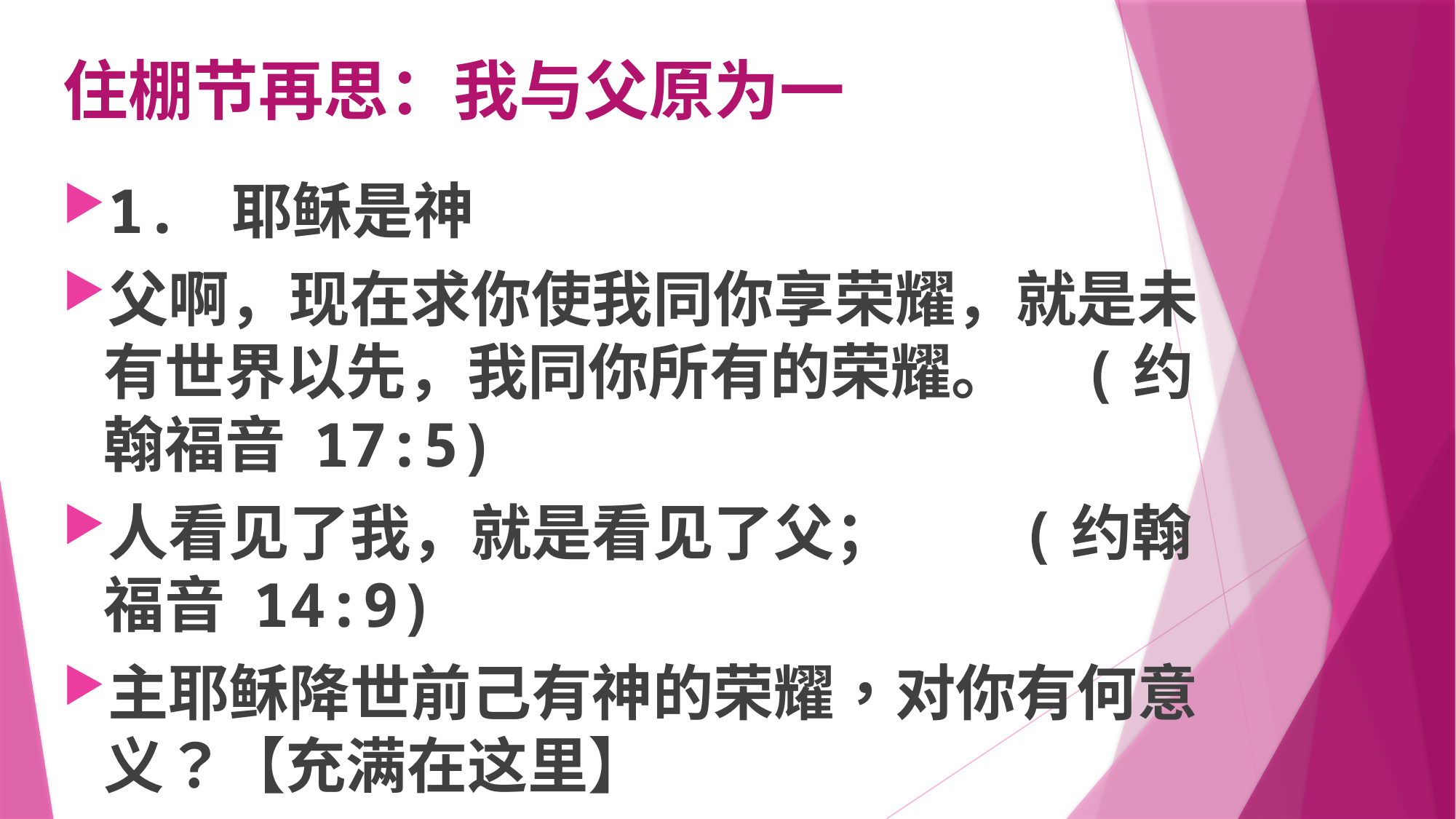

# 住棚节再思：我与父原为一
1. 耶稣是神
父啊，现在求你使我同你享荣耀，就是未有世界以先，我同你所有的荣耀。    (约翰福音 17:5)
人看见了我，就是看见了父；        (约翰福音 14:9)
主耶稣降世前己有神的荣耀，对你有何意义？【充满在这里】